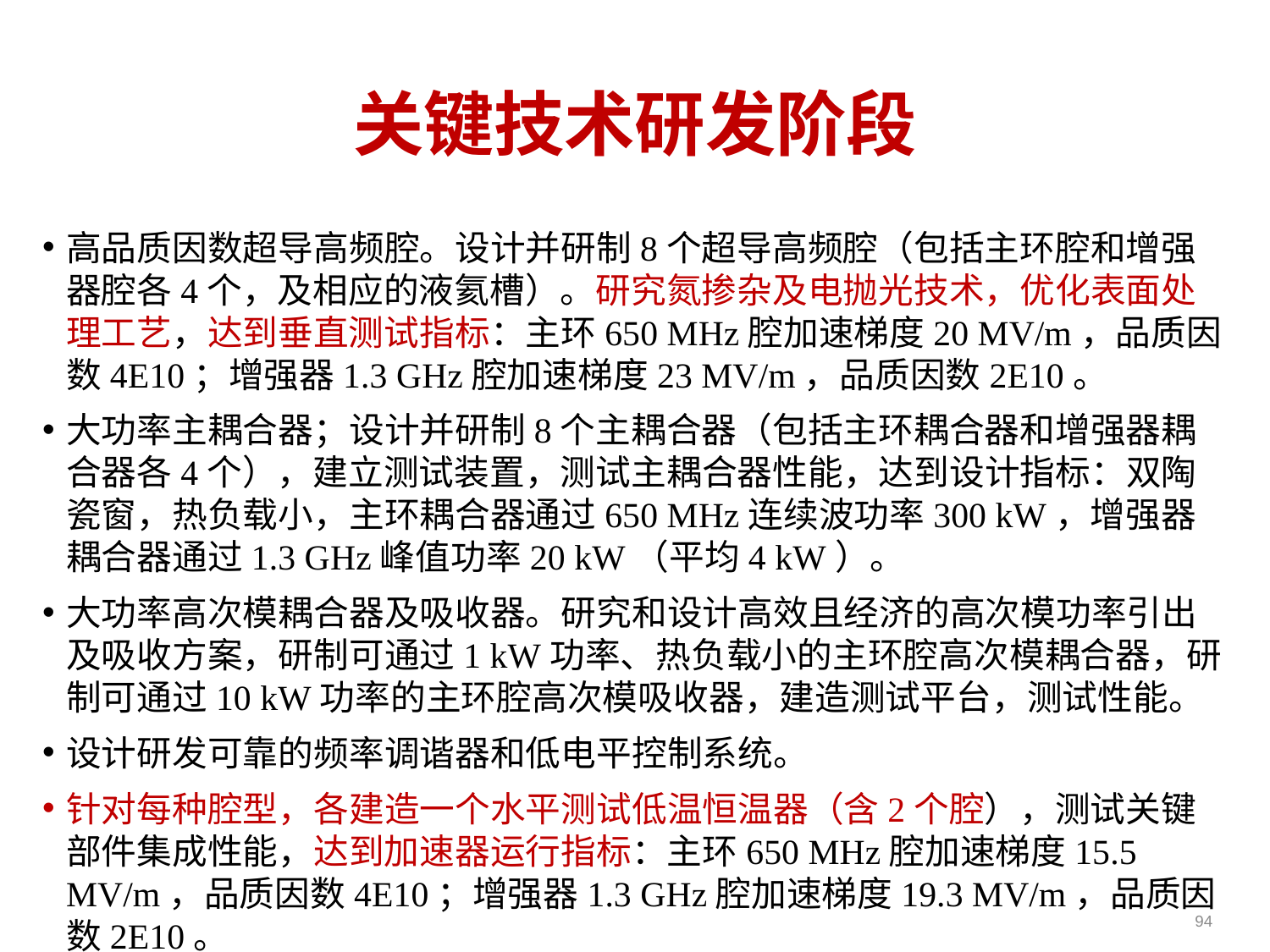

# 关键技术研发阶段
高品质因数超导高频腔。设计并研制8个超导高频腔（包括主环腔和增强器腔各4个，及相应的液氦槽）。研究氮掺杂及电抛光技术，优化表面处理工艺，达到垂直测试指标：主环650 MHz腔加速梯度20 MV/m，品质因数4E10；增强器1.3 GHz腔加速梯度23 MV/m，品质因数2E10。
大功率主耦合器；设计并研制8个主耦合器（包括主环耦合器和增强器耦合器各4个），建立测试装置，测试主耦合器性能，达到设计指标：双陶瓷窗，热负载小，主环耦合器通过650 MHz连续波功率300 kW，增强器耦合器通过1.3 GHz峰值功率20 kW（平均4 kW）。
大功率高次模耦合器及吸收器。研究和设计高效且经济的高次模功率引出及吸收方案，研制可通过1 kW功率、热负载小的主环腔高次模耦合器，研制可通过10 kW功率的主环腔高次模吸收器，建造测试平台，测试性能。
设计研发可靠的频率调谐器和低电平控制系统。
针对每种腔型，各建造一个水平测试低温恒温器（含2个腔），测试关键部件集成性能，达到加速器运行指标：主环650 MHz腔加速梯度15.5 MV/m，品质因数4E10；增强器1.3 GHz腔加速梯度19.3 MV/m，品质因数2E10。
94